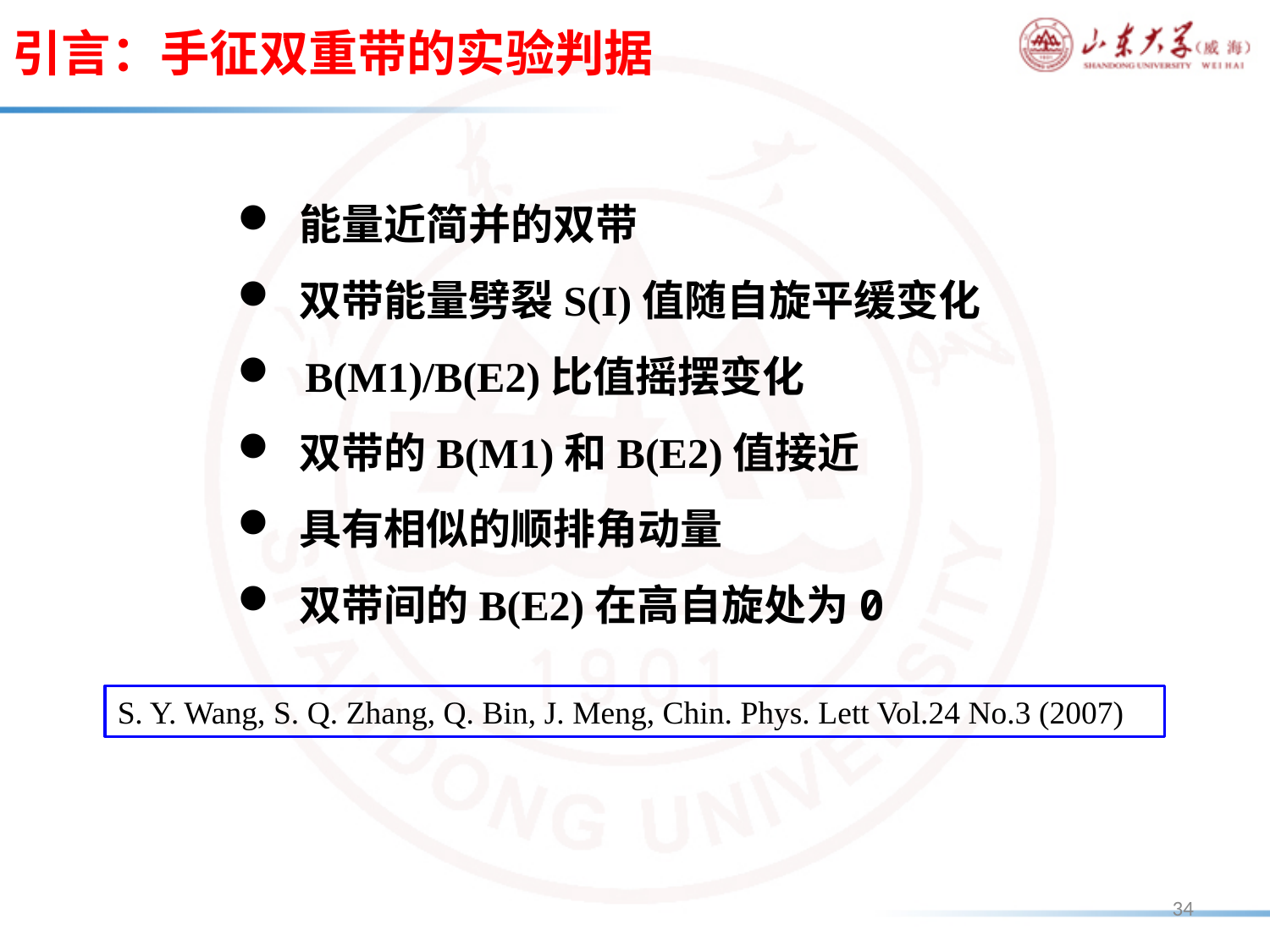

引言：手征双重带的实验判据
 能量近简并的双带
 双带能量劈裂S(I)值随自旋平缓变化
 B(M1)/B(E2)比值摇摆变化
 双带的B(M1)和B(E2)值接近
 具有相似的顺排角动量
 双带间的B(E2)在高自旋处为0

S. Y. Wang, S. Q. Zhang, Q. Bin, J. Meng, Chin. Phys. Lett Vol.24 No.3 (2007)
34